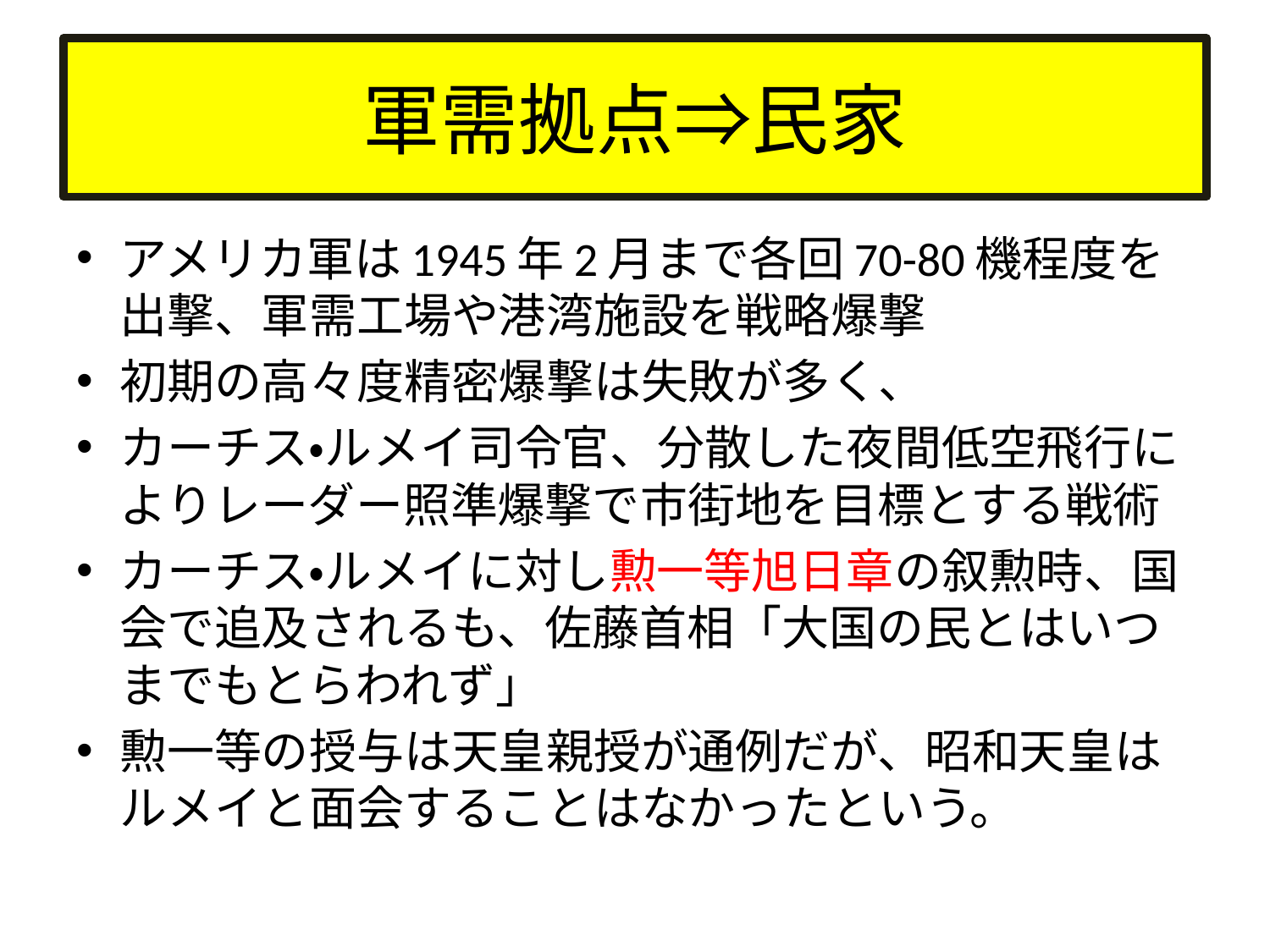

# 軍需拠点⇒民家
アメリカ軍は1945年2月まで各回70-80機程度を出撃、軍需工場や港湾施設を戦略爆撃
初期の高々度精密爆撃は失敗が多く、
カーチス・ルメイ司令官、分散した夜間低空飛行によりレーダー照準爆撃で市街地を目標とする戦術
カーチス・ルメイに対し勲一等旭日章の叙勲時、国会で追及されるも、佐藤首相「大国の民とはいつまでもとらわれず」
勲一等の授与は天皇親授が通例だが、昭和天皇はルメイと面会することはなかったという。